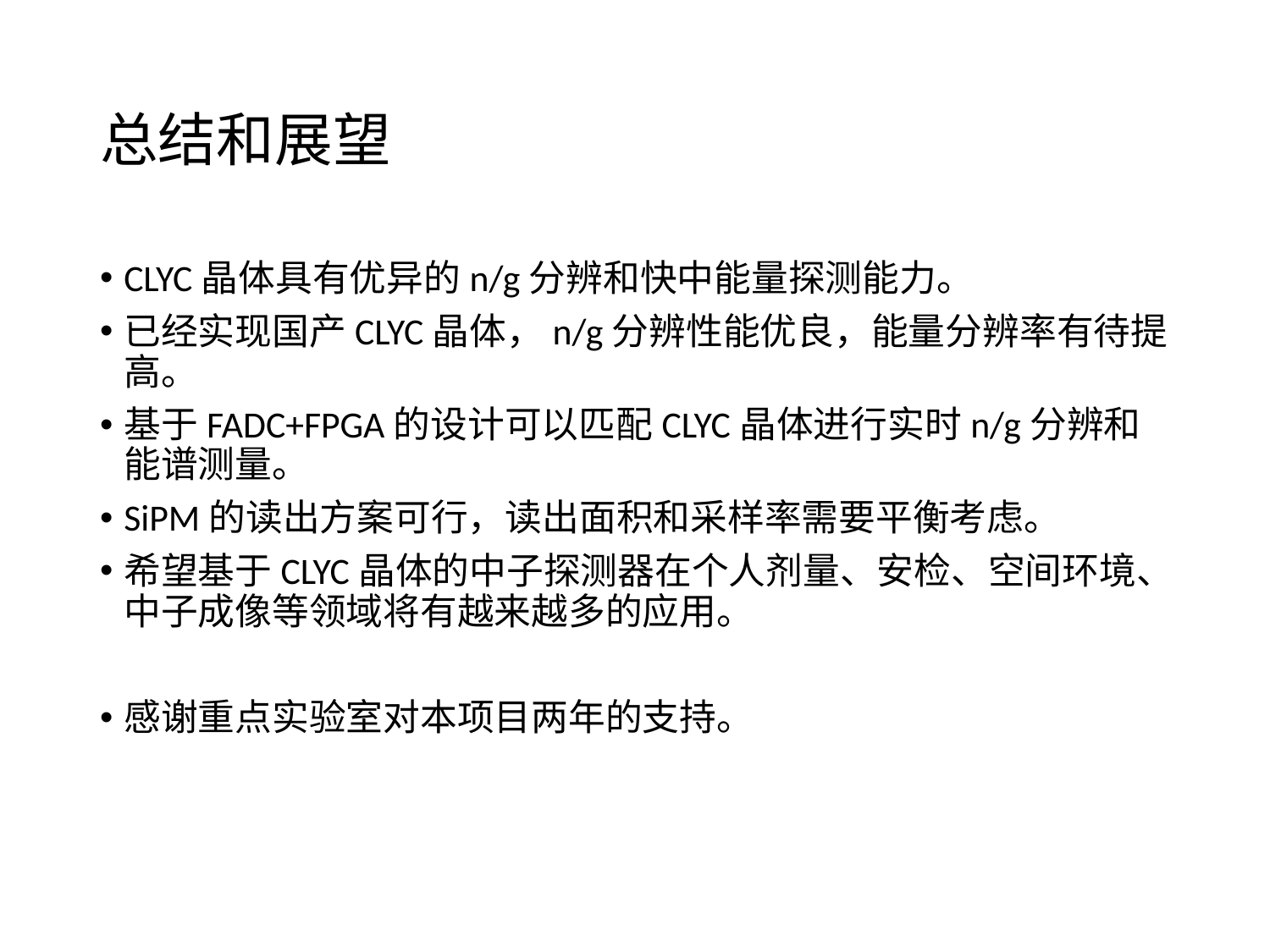

# 总结和展望
CLYC晶体具有优异的n/g分辨和快中能量探测能力。
已经实现国产CLYC晶体，n/g分辨性能优良，能量分辨率有待提高。
基于FADC+FPGA的设计可以匹配CLYC晶体进行实时n/g分辨和能谱测量。
SiPM的读出方案可行，读出面积和采样率需要平衡考虑。
希望基于CLYC晶体的中子探测器在个人剂量、安检、空间环境、中子成像等领域将有越来越多的应用。

感谢重点实验室对本项目两年的支持。